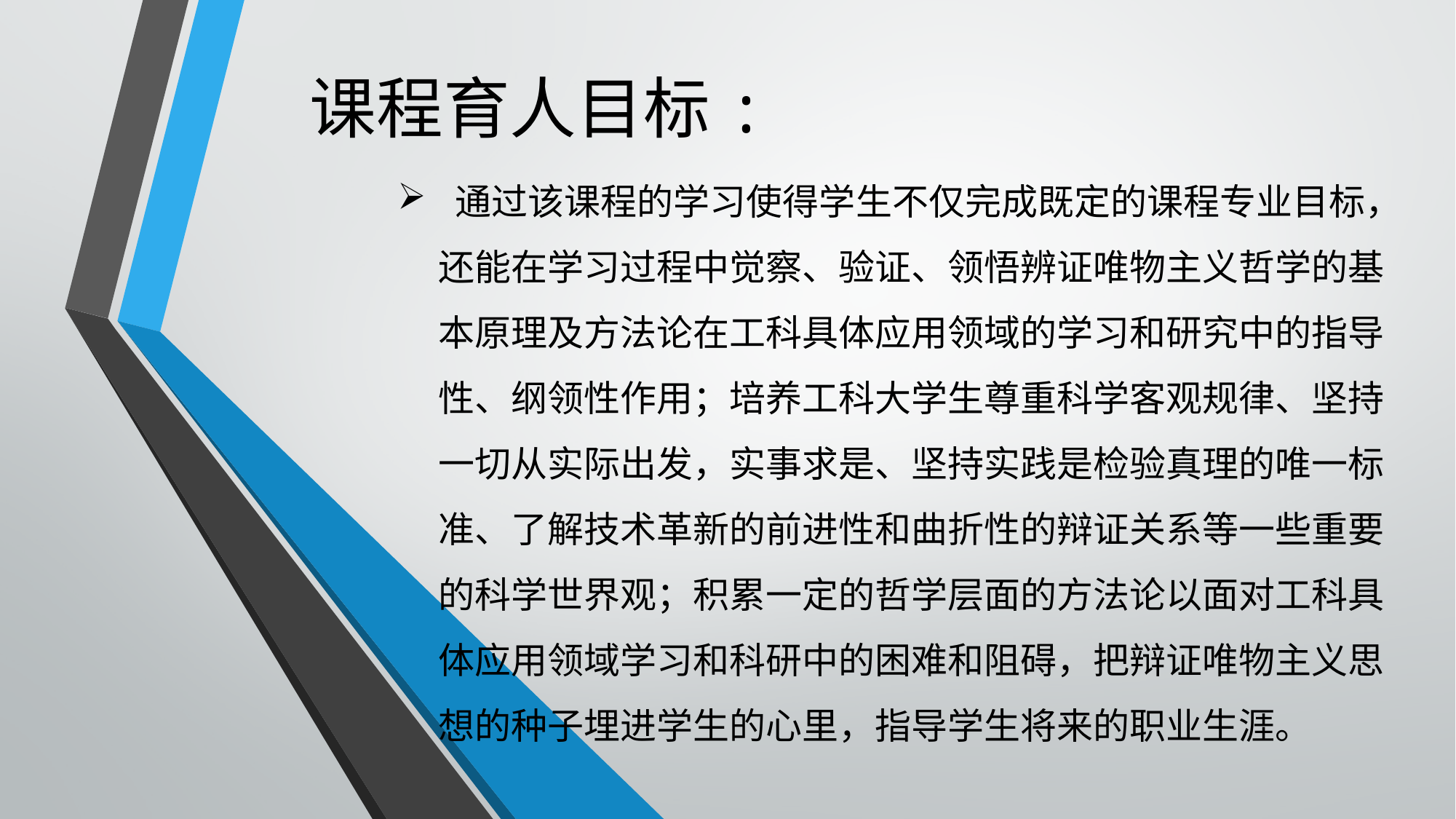

# 课程育人目标:
 通过该课程的学习使得学生不仅完成既定的课程专业目标，还能在学习过程中觉察、验证、领悟辨证唯物主义哲学的基本原理及方法论在工科具体应用领域的学习和研究中的指导性、纲领性作用；培养工科大学生尊重科学客观规律、坚持一切从实际出发，实事求是、坚持实践是检验真理的唯一标准、了解技术革新的前进性和曲折性的辩证关系等一些重要的科学世界观；积累一定的哲学层面的方法论以面对工科具体应用领域学习和科研中的困难和阻碍，把辩证唯物主义思想的种子埋进学生的心里，指导学生将来的职业生涯。